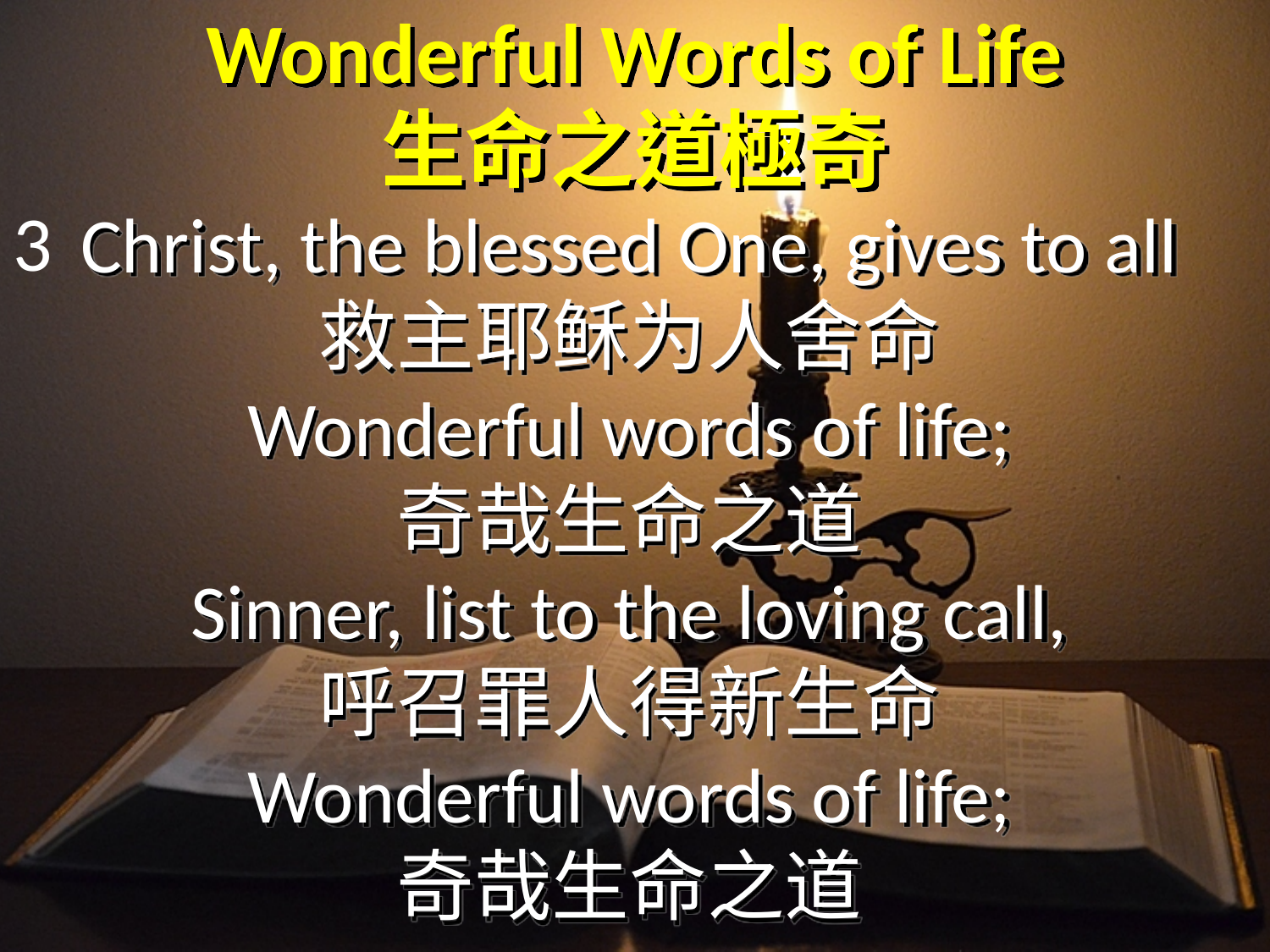

# Wonderful Words of Life 生命之道極奇
3
Christ, the blessed One, gives to all
救主耶稣为人舍命
Wonderful words of life;
奇哉生命之道
Sinner, list to the loving call,
呼召罪人得新生命
Wonderful words of life;
奇哉生命之道